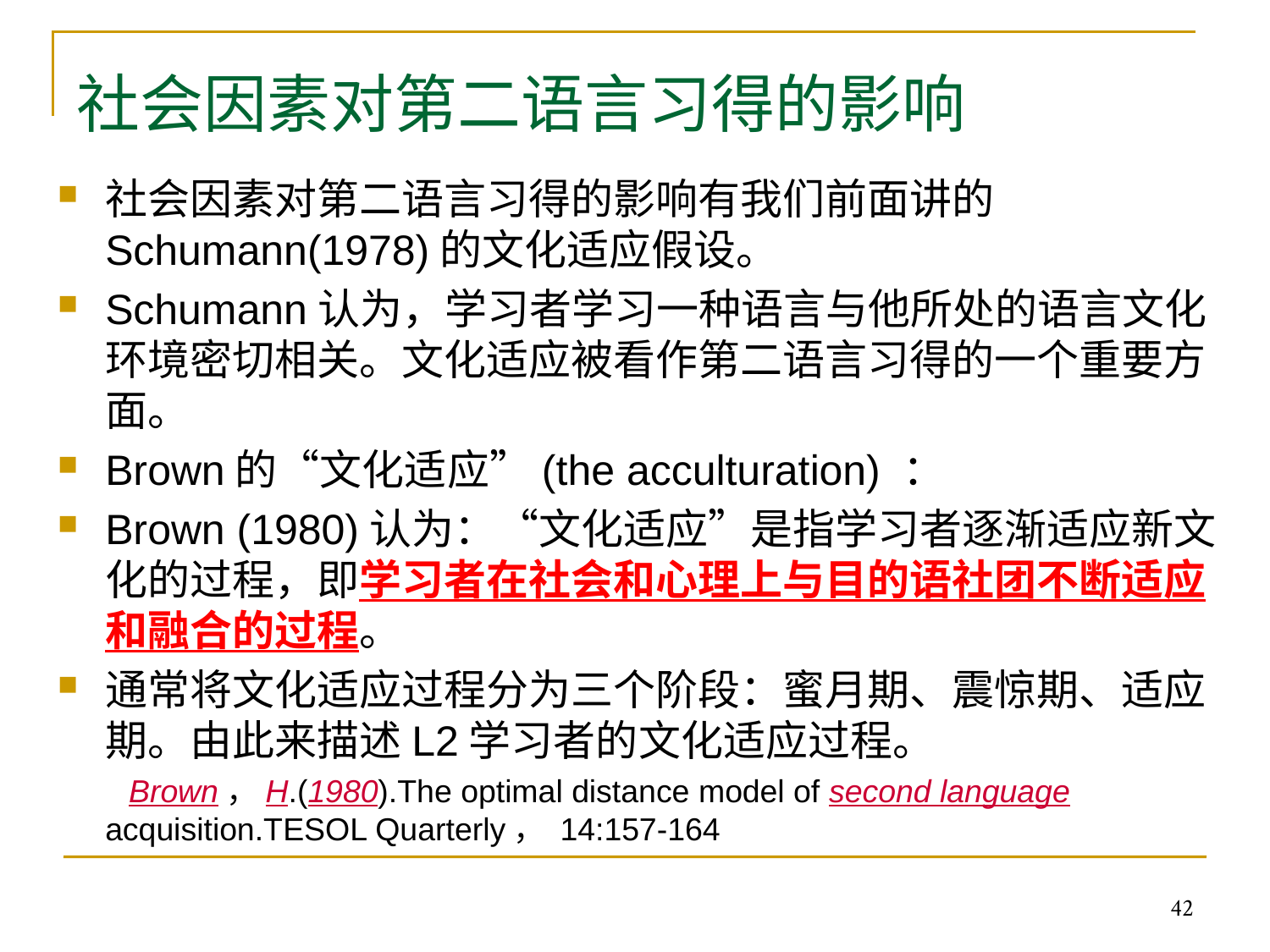

# 社会因素对第二语言习得的影响
社会因素对第二语言习得的影响有我们前面讲的Schumann(1978)的文化适应假设。
Schumann认为，学习者学习一种语言与他所处的语言文化环境密切相关。文化适应被看作第二语言习得的一个重要方面。
Brown的“文化适应”(the acculturation) ：
Brown (1980)认为：“文化适应”是指学习者逐渐适应新文化的过程，即学习者在社会和心理上与目的语社团不断适应和融合的过程。
通常将文化适应过程分为三个阶段：蜜月期、震惊期、适应期。由此来描述L2学习者的文化适应过程。
        Brown，H.(1980).The optimal distance model of second language acquisition.TESOL Quarterly， 14:157-164

42